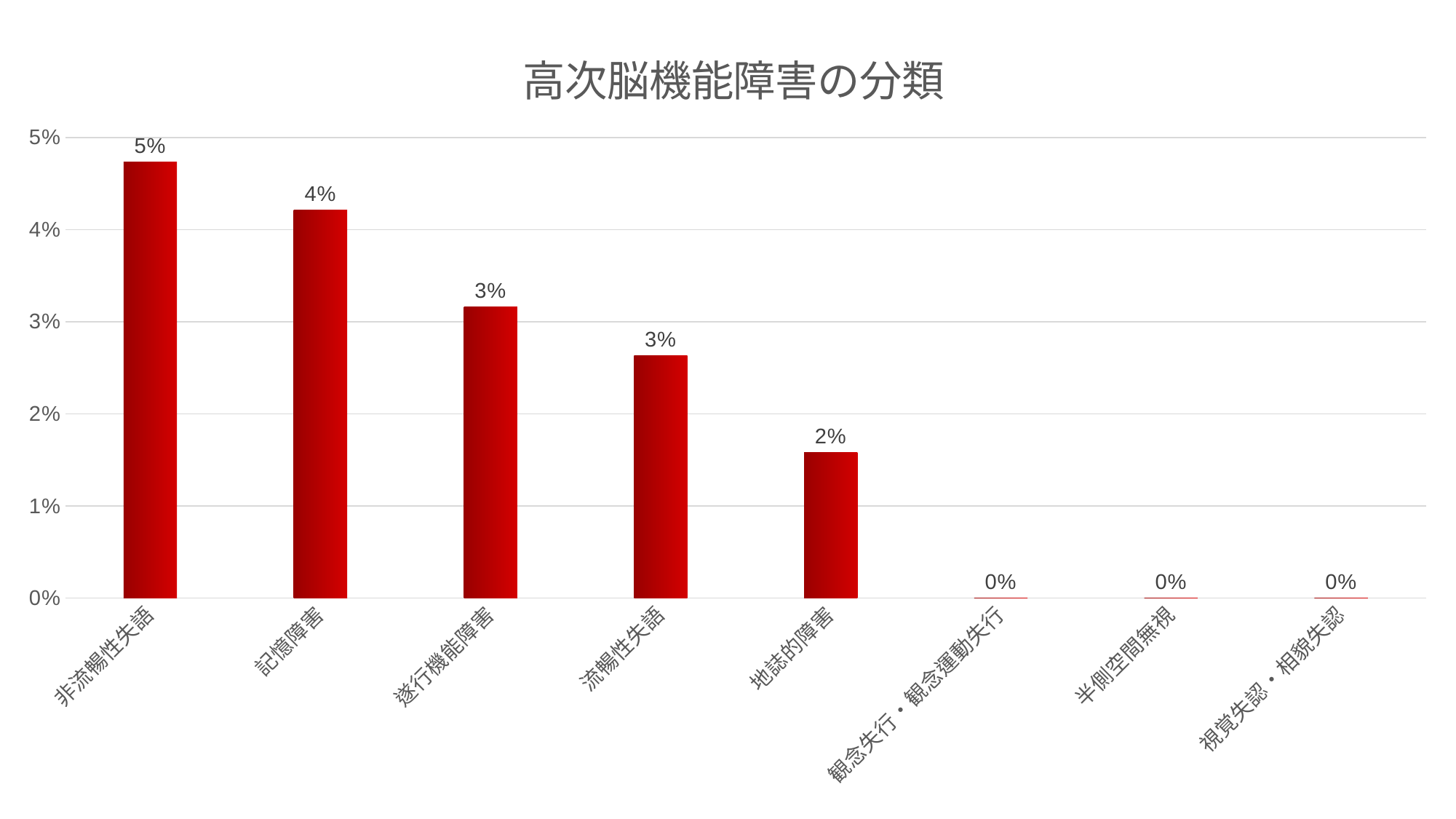

### Chart: 高次脳機能障害の分類

| Category |  |
|---|---|
| 　非流暢性失語 | 0.04736842105263158 |
| 　記憶障害 | 0.042105263157894736 |
| 　遂行機能障害 | 0.031578947368421054 |
| 　流暢性失語 | 0.02631578947368421 |
| 　地誌的障害 | 0.015789473684210527 |
| 　観念失行・観念運動失行 | 0.0 |
| 　半側空間無視 | 0.0 |
| 　視覚失認・相貌失認 | 0.0 |